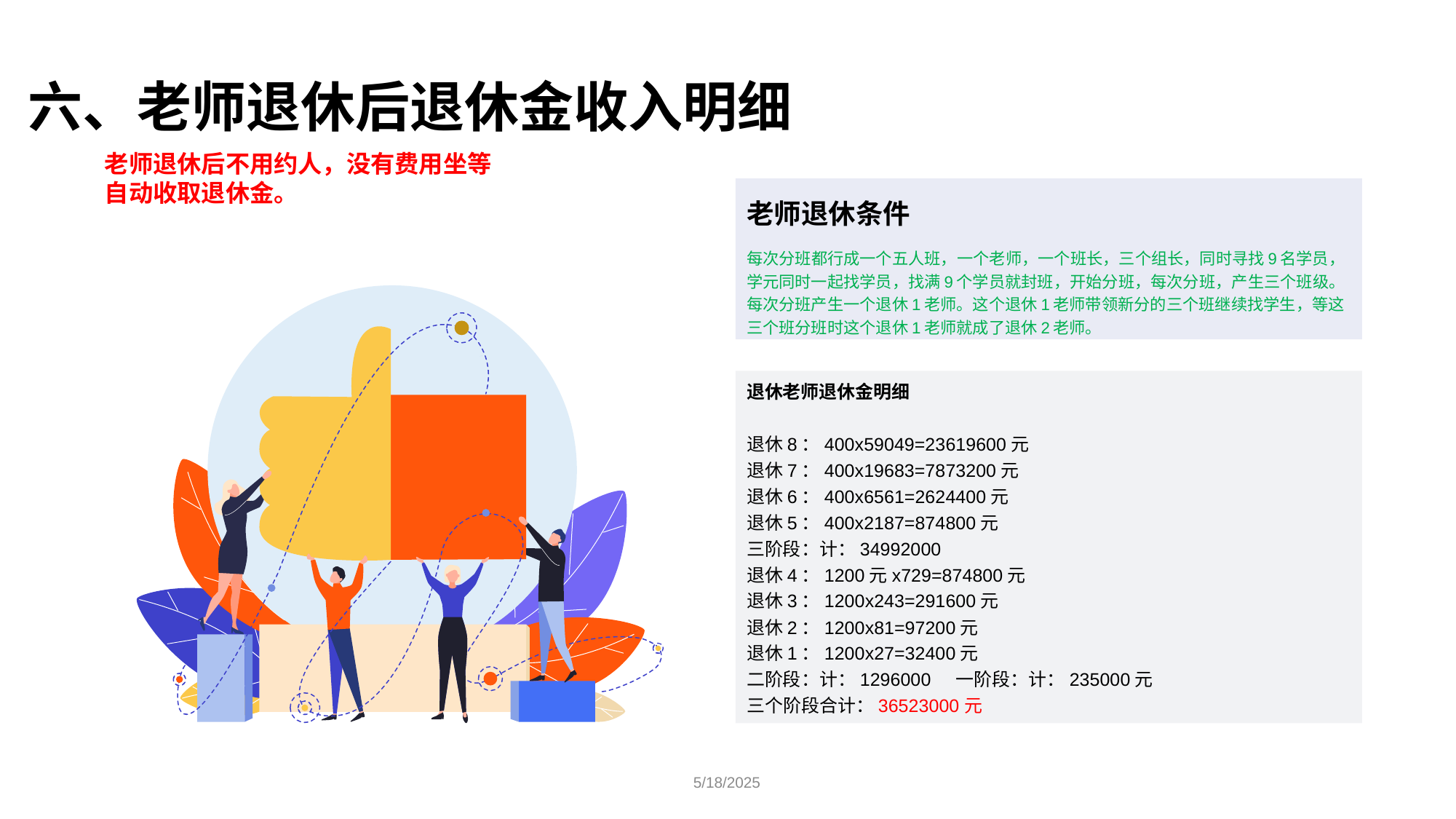

六、老师退休后退休金收入明细
老师退休后不用约人，没有费用坐等
自动收取退休金。

老师退休条件

退休老师退休金明细

退休8：400x59049=23619600元
退休7：400x19683=7873200元
退休6：400x6561=2624400元
退休5：400x2187=874800元
三阶段：计：34992000
退休4：1200元x729=874800元
退休3：1200x243=291600元
退休2：1200x81=97200元
退休1：1200x27=32400元
二阶段：计：1296000    一阶段：计：235000元
三个阶段合计：36523000元
每次分班都行成一个五人班，一个老师，一个班长，三个组长，同时寻找9名学员，学元同时一起找学员，找满9个学员就封班，开始分班，每次分班，产生三个班级。每次分班产生一个退休1老师。这个退休1老师带领新分的三个班继续找学生，等这三个班分班时这个退休1老师就成了退休2老师。

5/18/2025
9